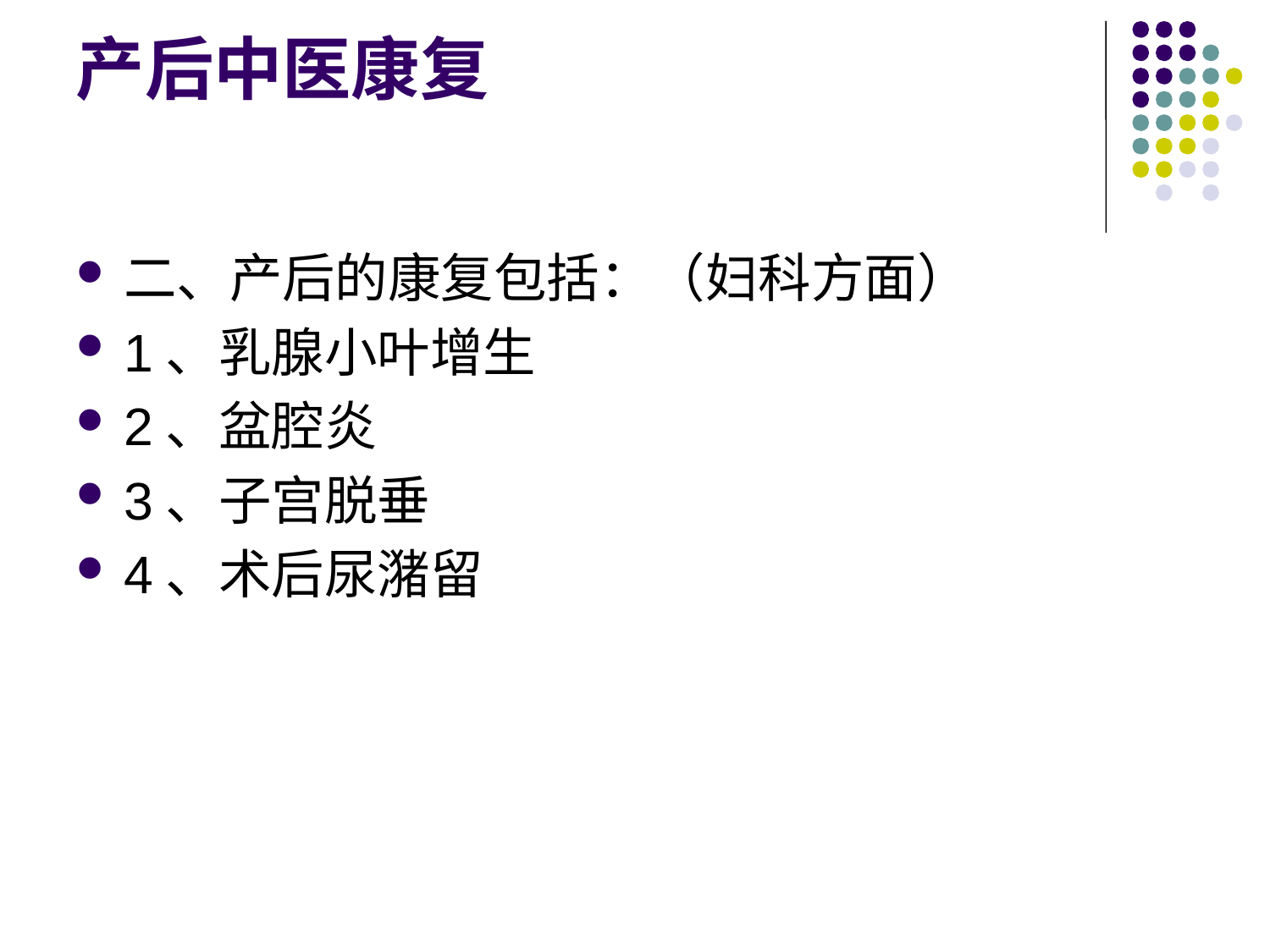

# 产后中医康复
二、产后的康复包括：（妇科方面）
1、乳腺小叶增生
2、盆腔炎
3、子宫脱垂
4、术后尿潴留